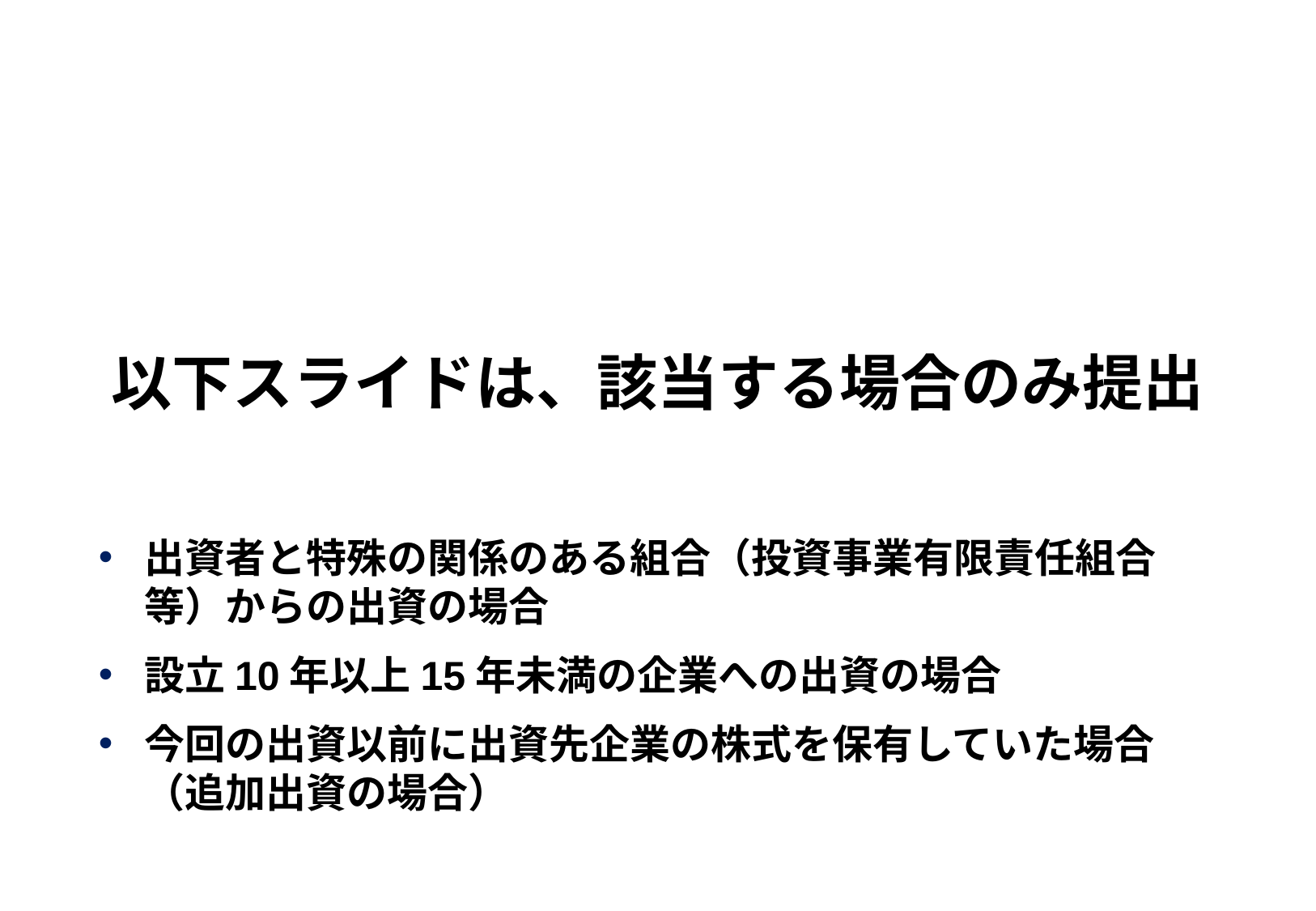

# 以下スライドは、該当する場合のみ提出
出資者と特殊の関係のある組合（投資事業有限責任組合等）からの出資の場合
設立10年以上15年未満の企業への出資の場合
今回の出資以前に出資先企業の株式を保有していた場合（追加出資の場合）